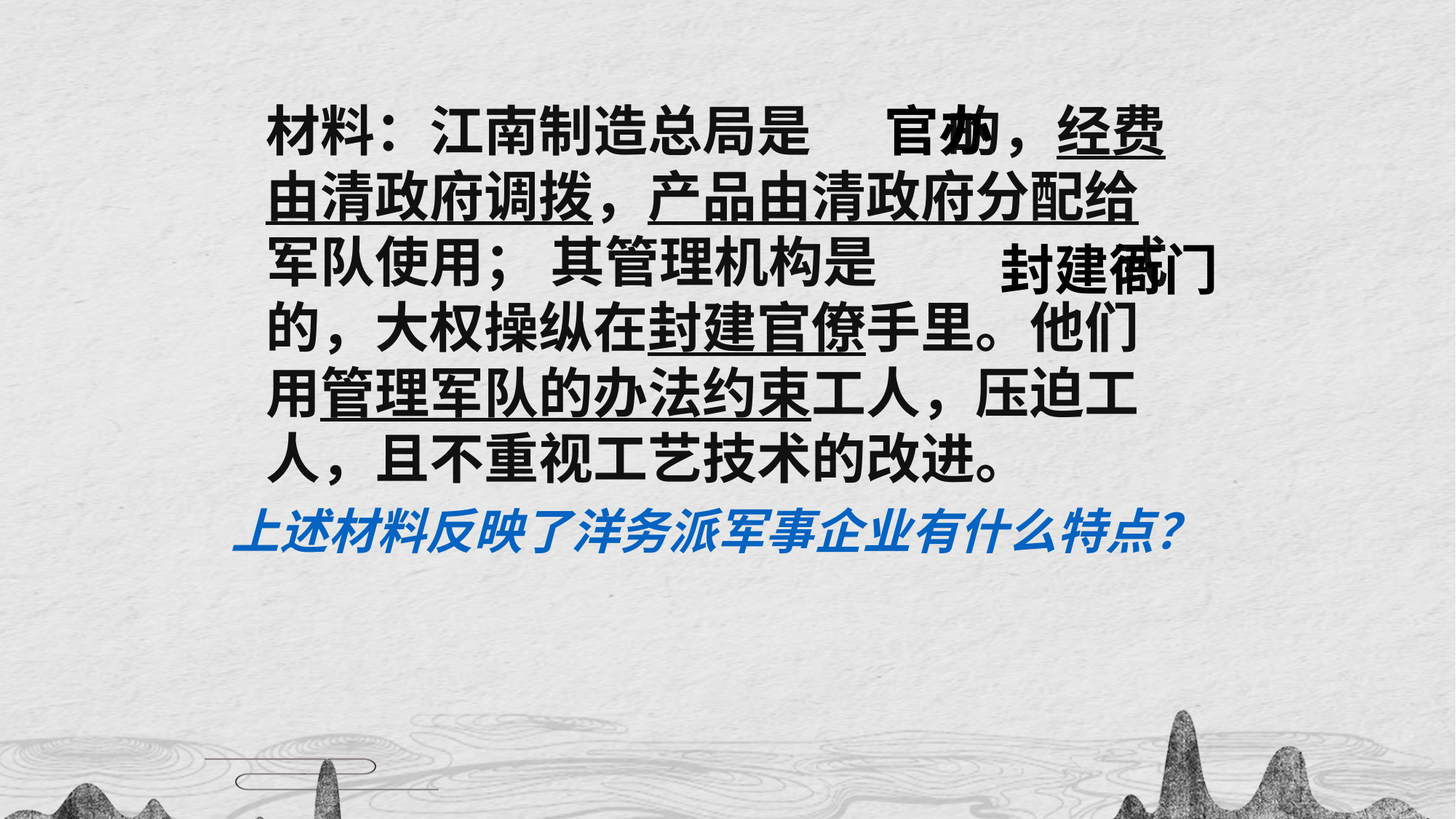

材料：江南制造总局是           的，经费由清政府调拨，产品由清政府分配给军队使用； 其管理机构是                   式的，大权操纵在封建官僚手里。他们用管理军队的办法约束工人，压迫工人，且不重视工艺技术的改进。
官办
封建衙门
上述材料反映了洋务派军事企业有什么特点？